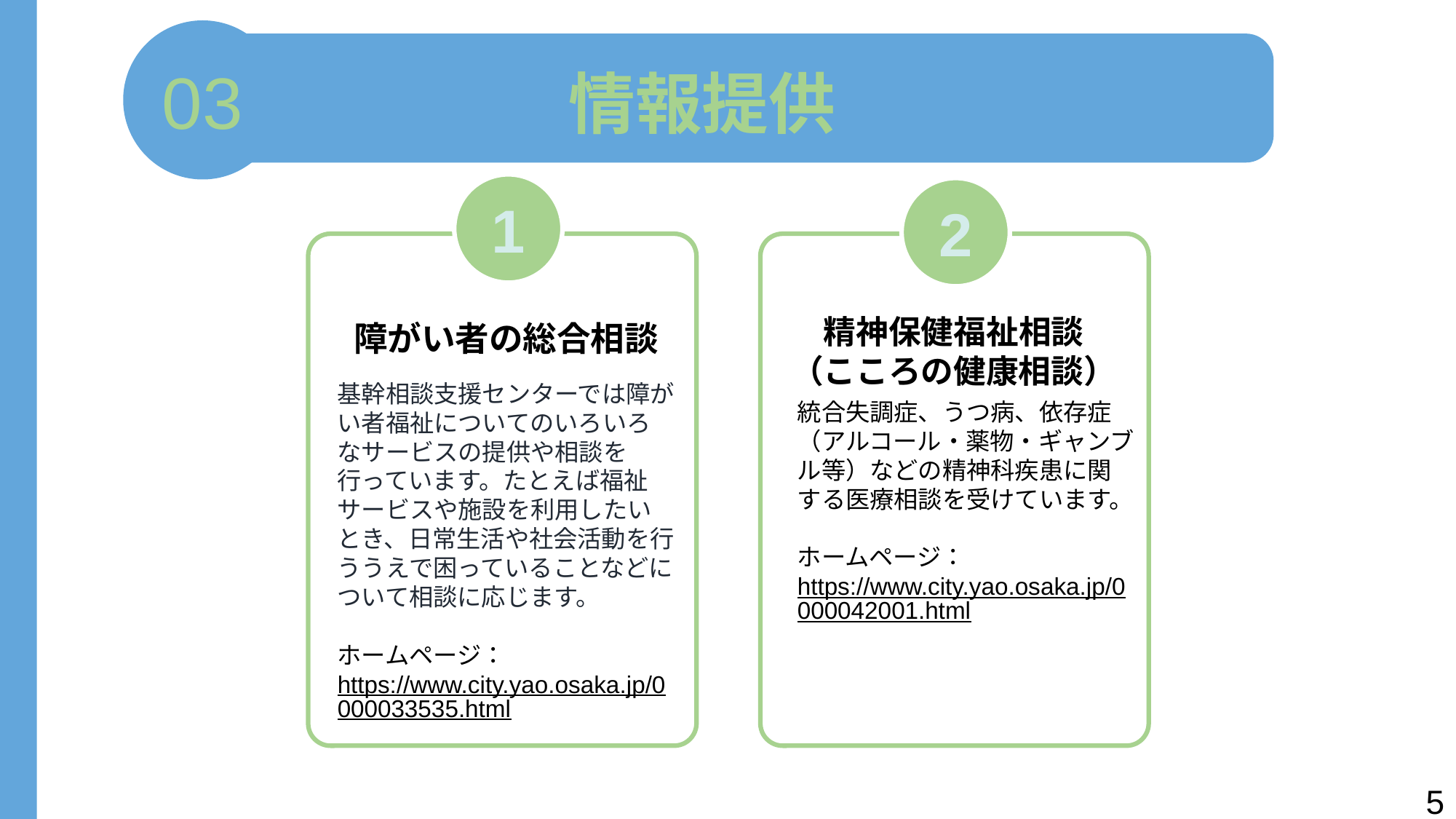

03

情報提供
1
2

精神保健福祉相談
（こころの健康相談）
障がい者の総合相談
基幹相談支援センターでは障がい者福祉についてのいろいろなサービスの提供や相談を行っています。たとえば福祉サービスや施設を利用したいとき、日常生活や社会活動を行ううえで困っていることなどについて相談に応じます。

ホームページ：
https://www.city.yao.osaka.jp/0000033535.html
統合失調症、うつ病、依存症（アルコール・薬物・ギャンブル等）などの精神科疾患に関する医療相談を受けています。

ホームページ：https://www.city.yao.osaka.jp/0000042001.html